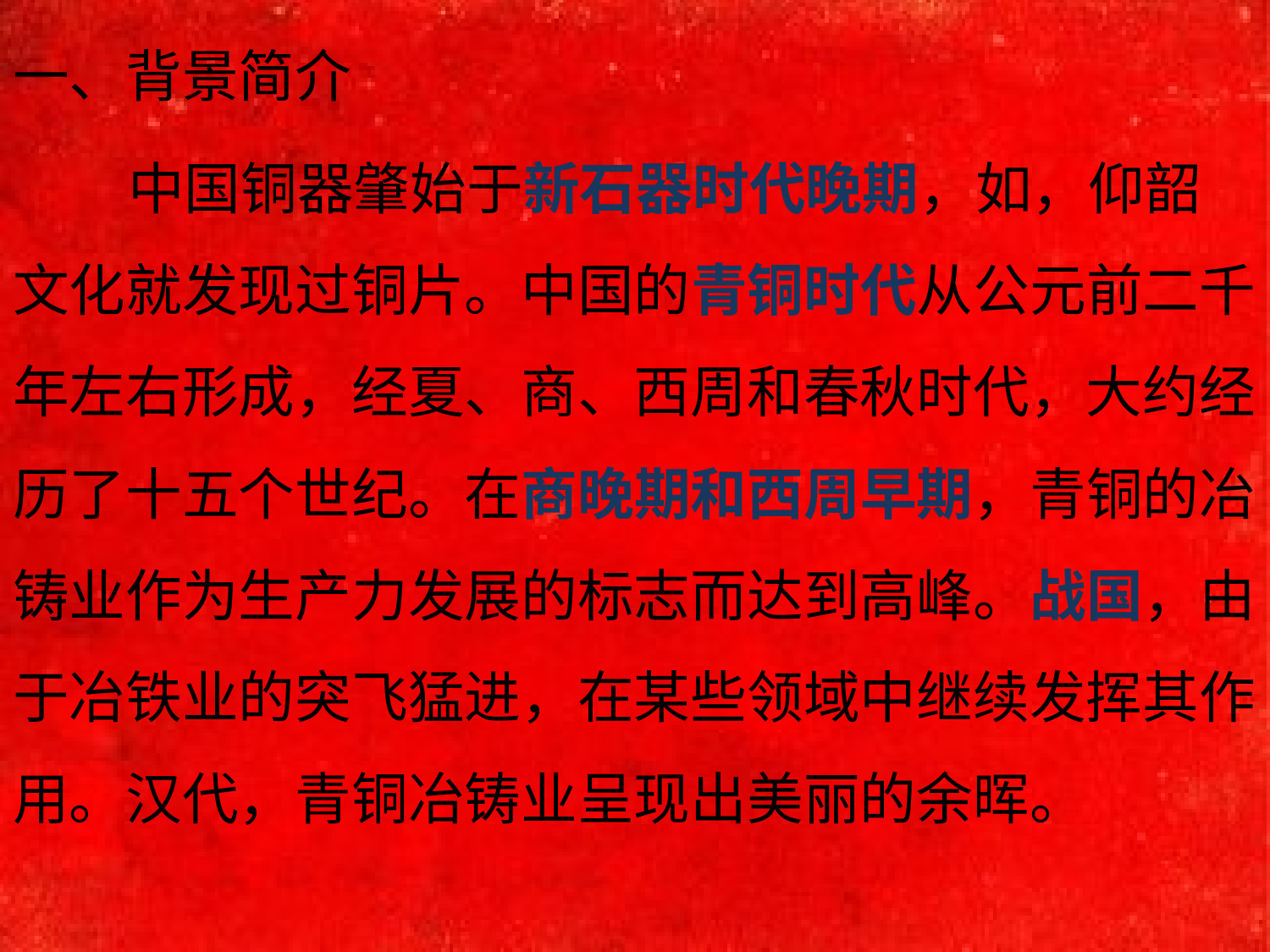

一、背景简介
        中国铜器肇始于新石器时代晚期，如，仰韶文化就发现过铜片。中国的青铜时代从公元前二千年左右形成，经夏、商、西周和春秋时代，大约经历了十五个世纪。在商晚期和西周早期，青铜的冶铸业作为生产力发展的标志而达到高峰。战国，由于冶铁业的突飞猛进，在某些领域中继续发挥其作用。汉代，青铜冶铸业呈现出美丽的余晖。